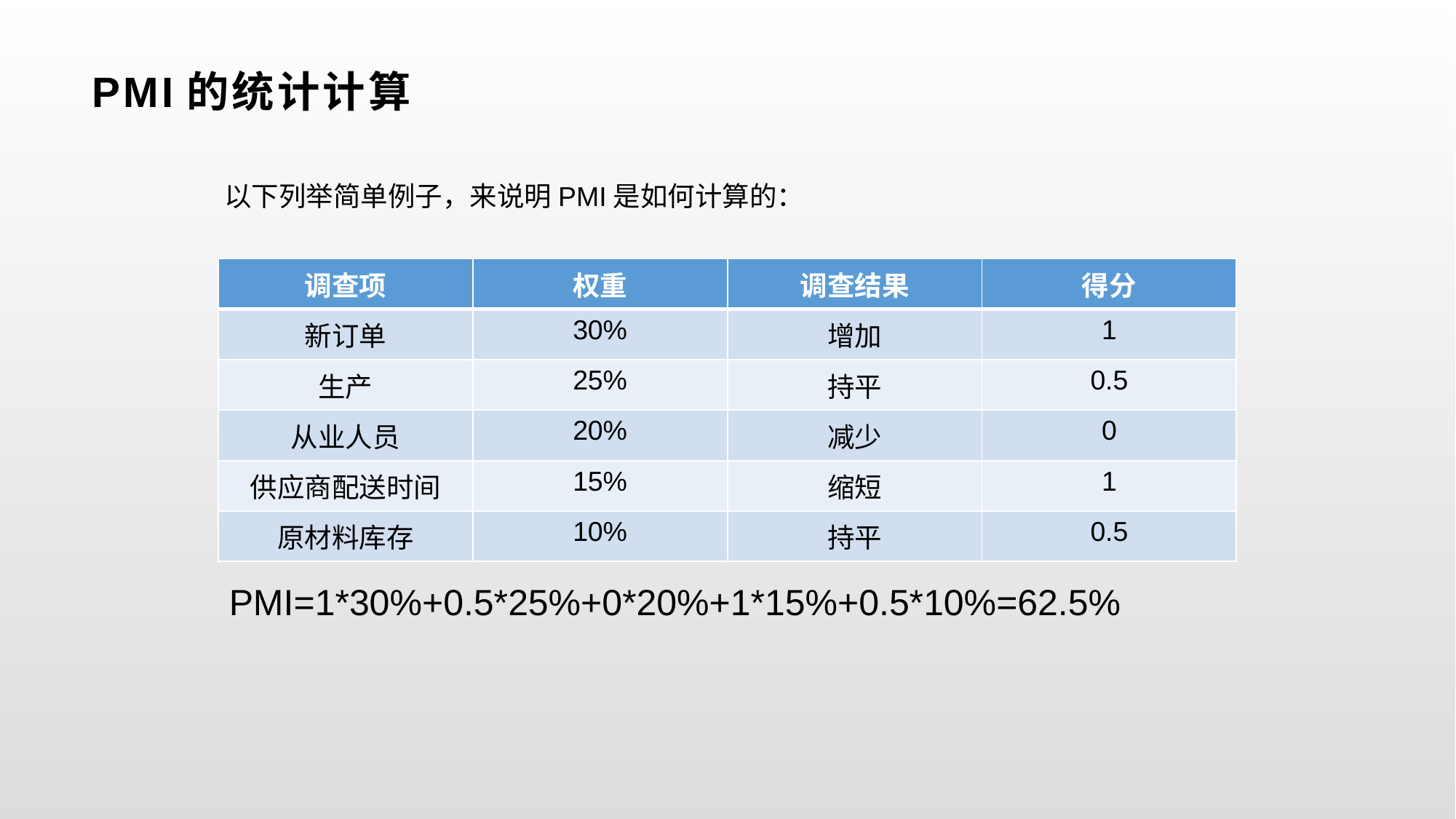

# PMI的统计计算
以下列举简单例子，来说明PMI是如何计算的：
| 调查项 | 权重 | 调查结果 | 得分 |
| --- | --- | --- | --- |
| 新订单 | 30% | 增加 | 1 |
| 生产 | 25% | 持平 | 0.5 |
| 从业人员 | 20% | 减少 | 0 |
| 供应商配送时间 | 15% | 缩短 | 1 |
| 原材料库存 | 10% | 持平 | 0.5 |
PMI=1*30%+0.5*25%+0*20%+1*15%+0.5*10%=62.5%